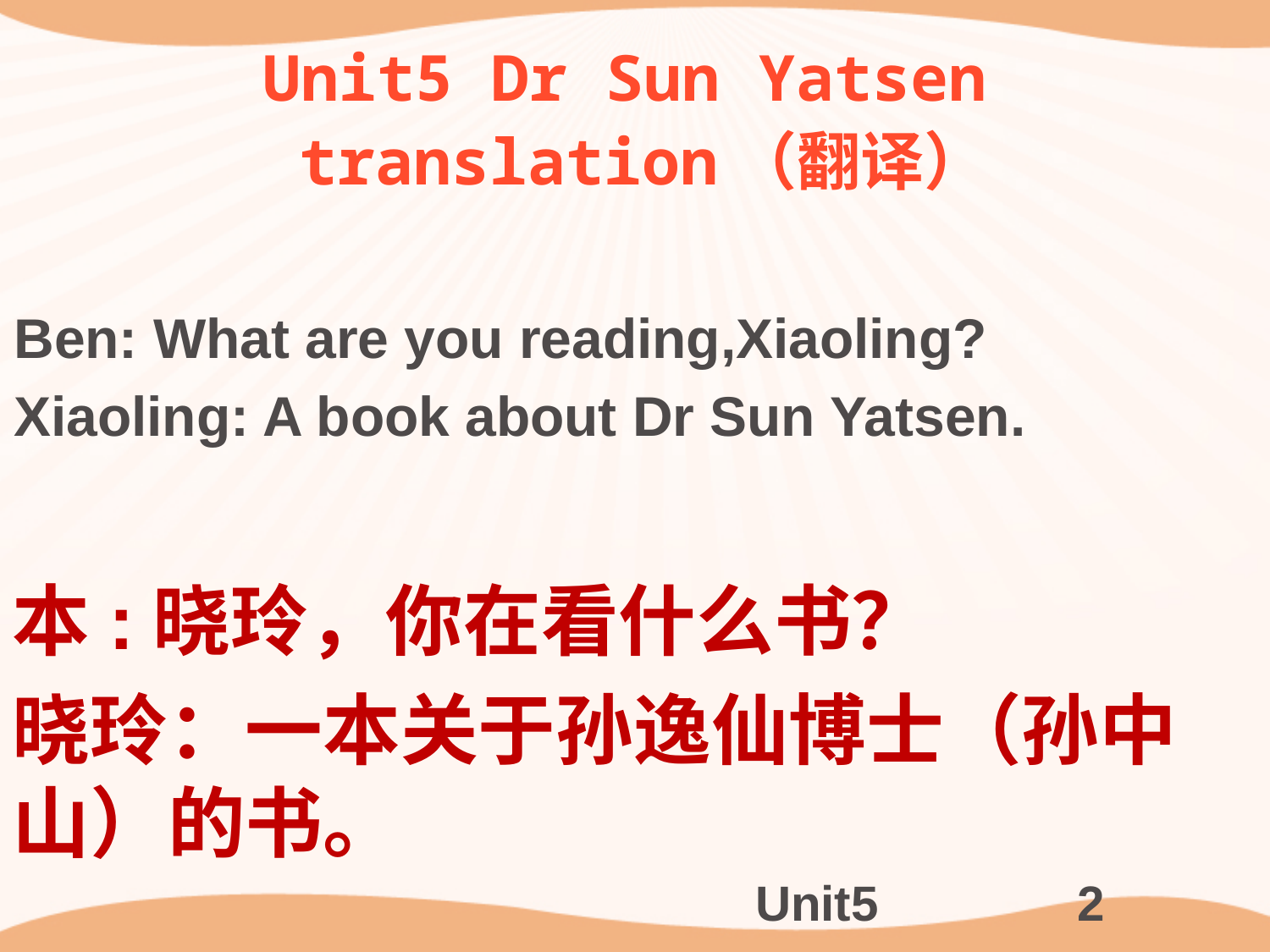

# Unit5 Dr Sun Yatsen translation（翻译）
Ben: What are you reading,Xiaoling?
Xiaoling: A book about Dr Sun Yatsen.

本:晓玲，你在看什么书？
晓玲：一本关于孙逸仙博士（孙中山）的书。

Unit5
2